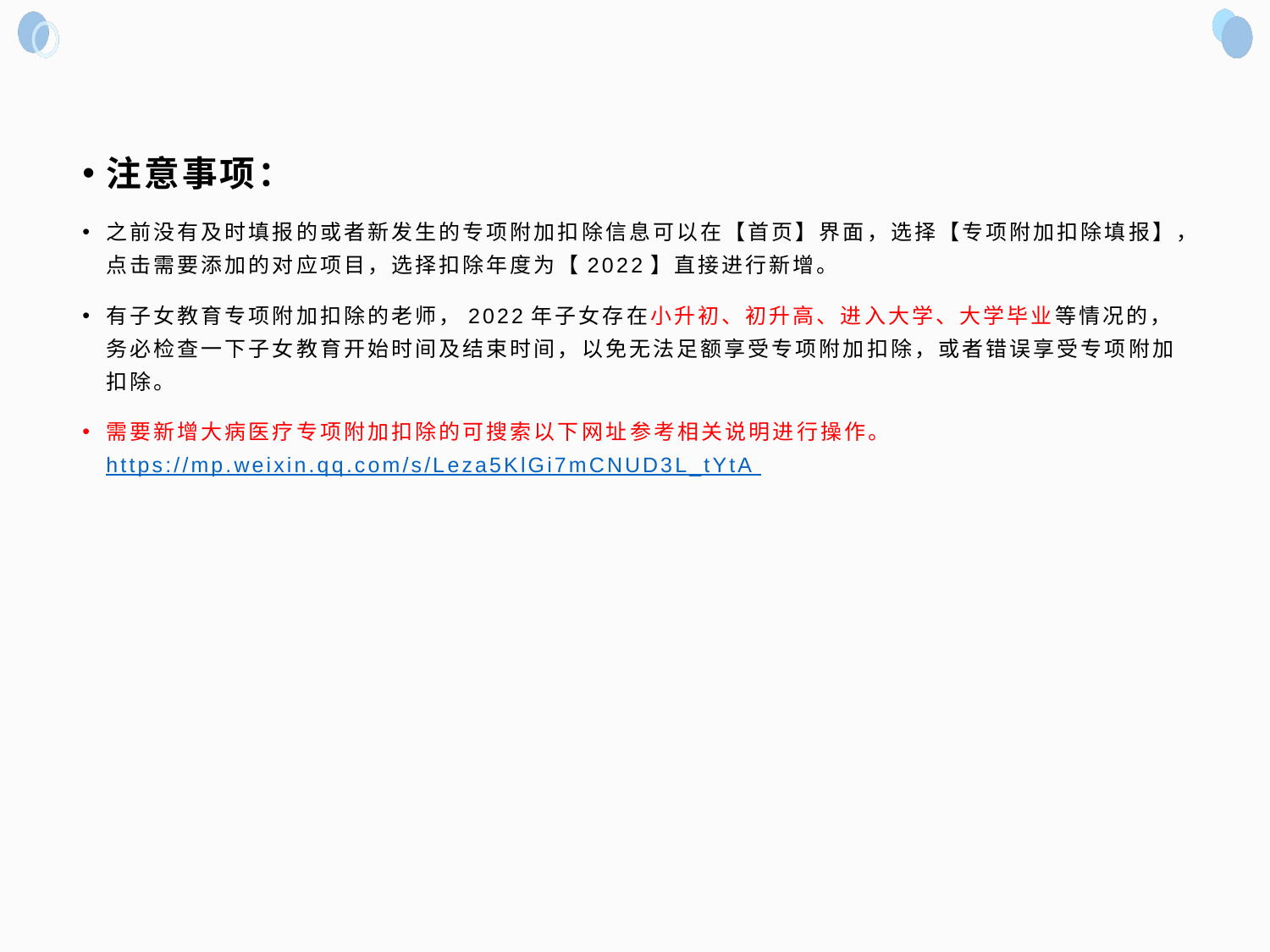

注意事项：
之前没有及时填报的或者新发生的专项附加扣除信息可以在【首页】界面，选择【专项附加扣除填报】，点击需要添加的对应项目，选择扣除年度为【2022】直接进行新增。
有子女教育专项附加扣除的老师，2022年子女存在小升初、初升高、进入大学、大学毕业等情况的，务必检查一下子女教育开始时间及结束时间，以免无法足额享受专项附加扣除，或者错误享受专项附加扣除。
需要新增大病医疗专项附加扣除的可搜索以下网址参考相关说明进行操作。 https://mp.weixin.qq.com/s/Leza5KlGi7mCNUD3L_tYtA